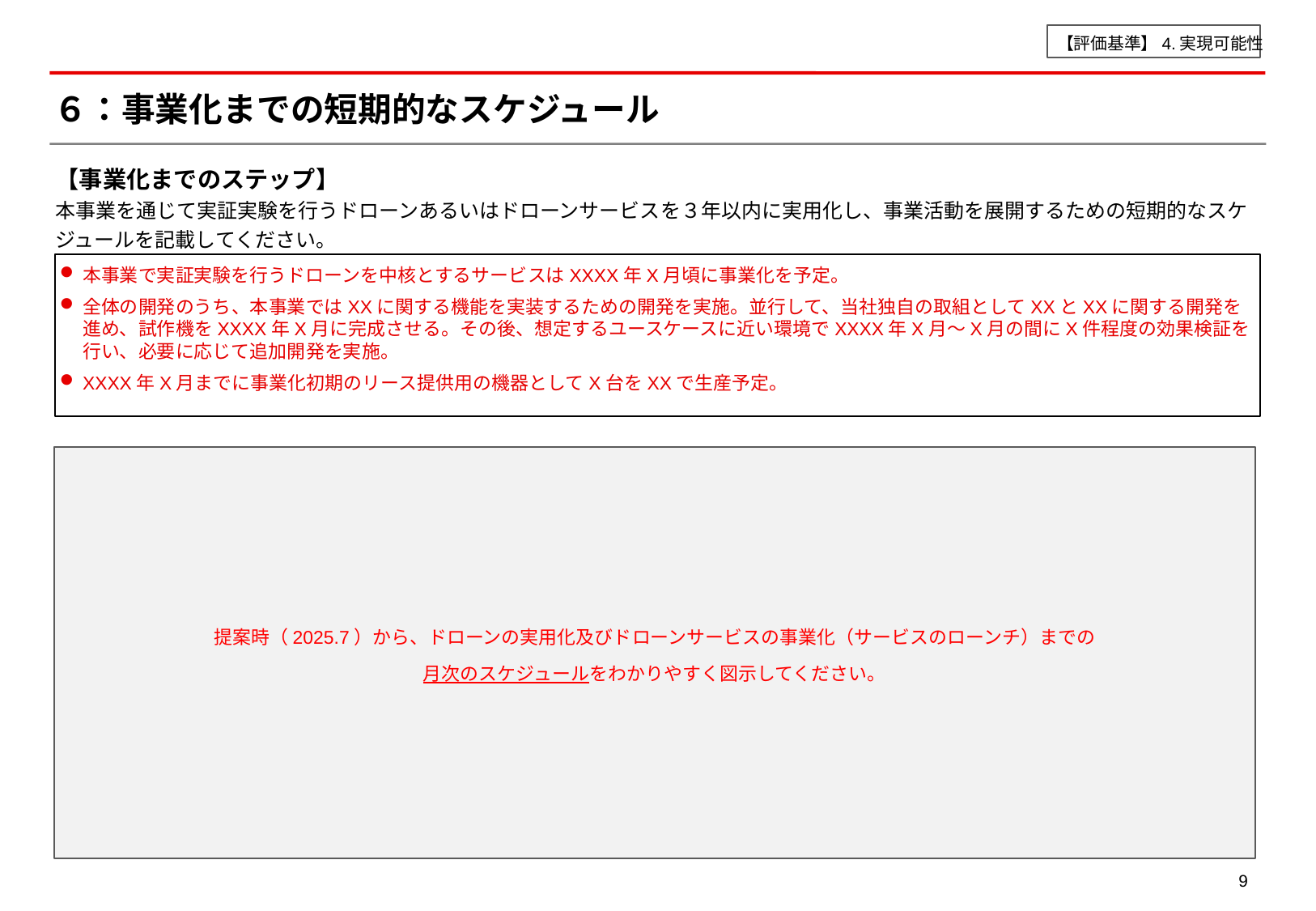

【評価基準】4.実現可能性
# ６：事業化までの短期的なスケジュール
【事業化までのステップ】
本事業を通じて実証実験を行うドローンあるいはドローンサービスを３年以内に実用化し、事業活動を展開するための短期的なスケジュールを記載してください。
本事業で実証実験を行うドローンを中核とするサービスはXXXX年X月頃に事業化を予定。
全体の開発のうち、本事業ではXXに関する機能を実装するための開発を実施。並行して、当社独自の取組としてXXとXXに関する開発を進め、試作機をXXXX年X月に完成させる。その後、想定するユースケースに近い環境でXXXX年X月～X月の間にX件程度の効果検証を行い、必要に応じて追加開発を実施。
XXXX年X月までに事業化初期のリース提供用の機器としてX台をXXで生産予定。
提案時（2025.7）から、ドローンの実用化及びドローンサービスの事業化（サービスのローンチ）までの
月次のスケジュールをわかりやすく図示してください。